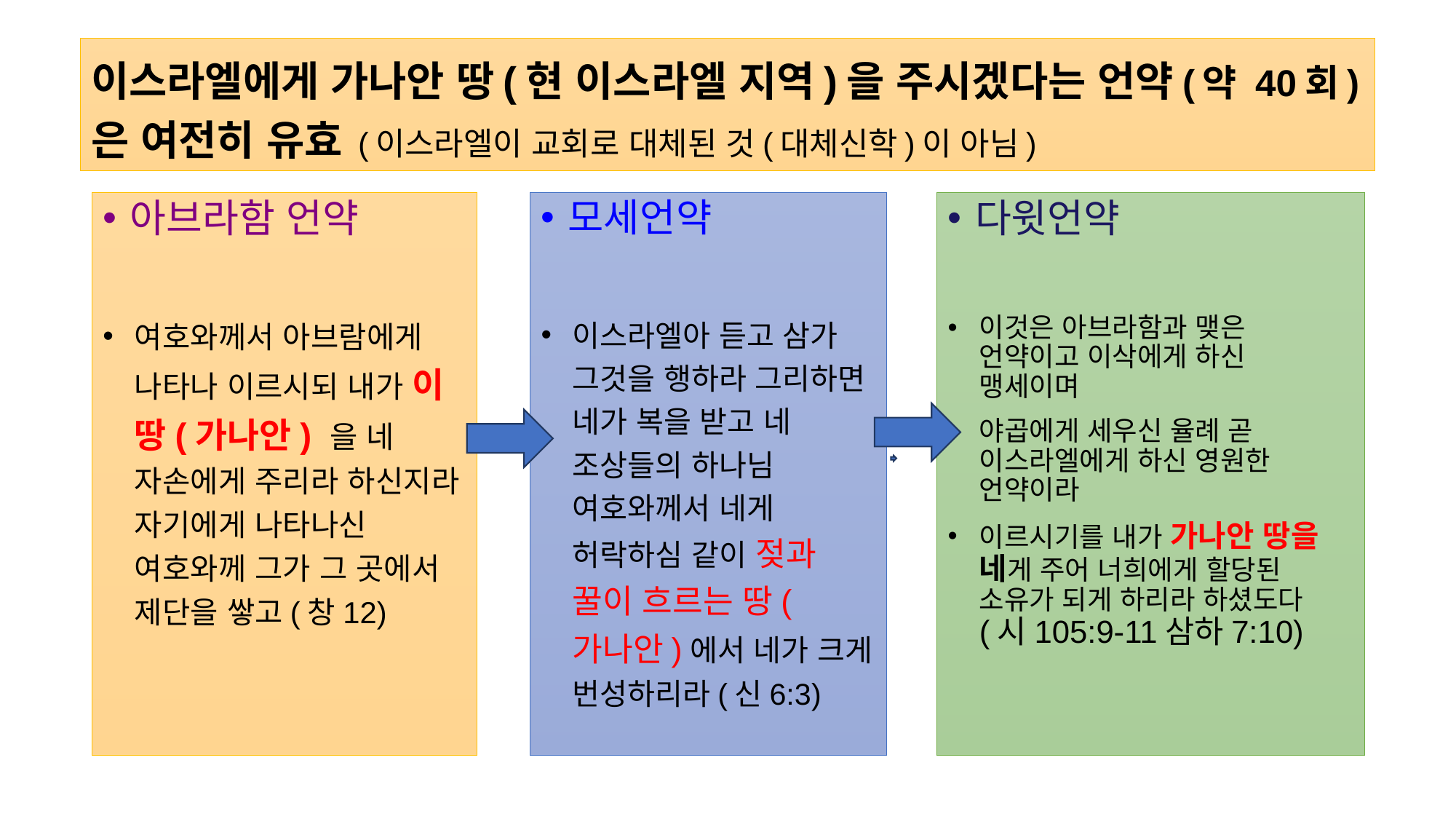

# 이스라엘에게 가나안 땅(현 이스라엘 지역)을 주시겠다는 언약(약 40회)은 여전히 유효 (이스라엘이 교회로 대체된 것(대체신학)이 아님)
아브라함 언약

여호와께서 아브람에게 나타나 이르시되 내가 이 땅(가나안) 을 네 자손에게 주리라 하신지라 자기에게 나타나신 여호와께 그가 그 곳에서 제단을 쌓고(창12)

모세언약

이스라엘아 듣고 삼가 그것을 행하라 그리하면 네가 복을 받고 네 조상들의 하나님 여호와께서 네게 허락하심 같이 젖과 꿀이 흐르는 땅(가나안)에서 네가 크게 번성하리라(신6:3)

다윗언약

이것은 아브라함과 맺은 언약이고 이삭에게 하신 맹세이며
야곱에게 세우신 율례 곧 이스라엘에게 하신 영원한 언약이라
이르시기를 내가 가나안 땅을 네게 주어 너희에게 할당된 소유가 되게 하리라 하셨도다(시105:9-11삼하7:10)